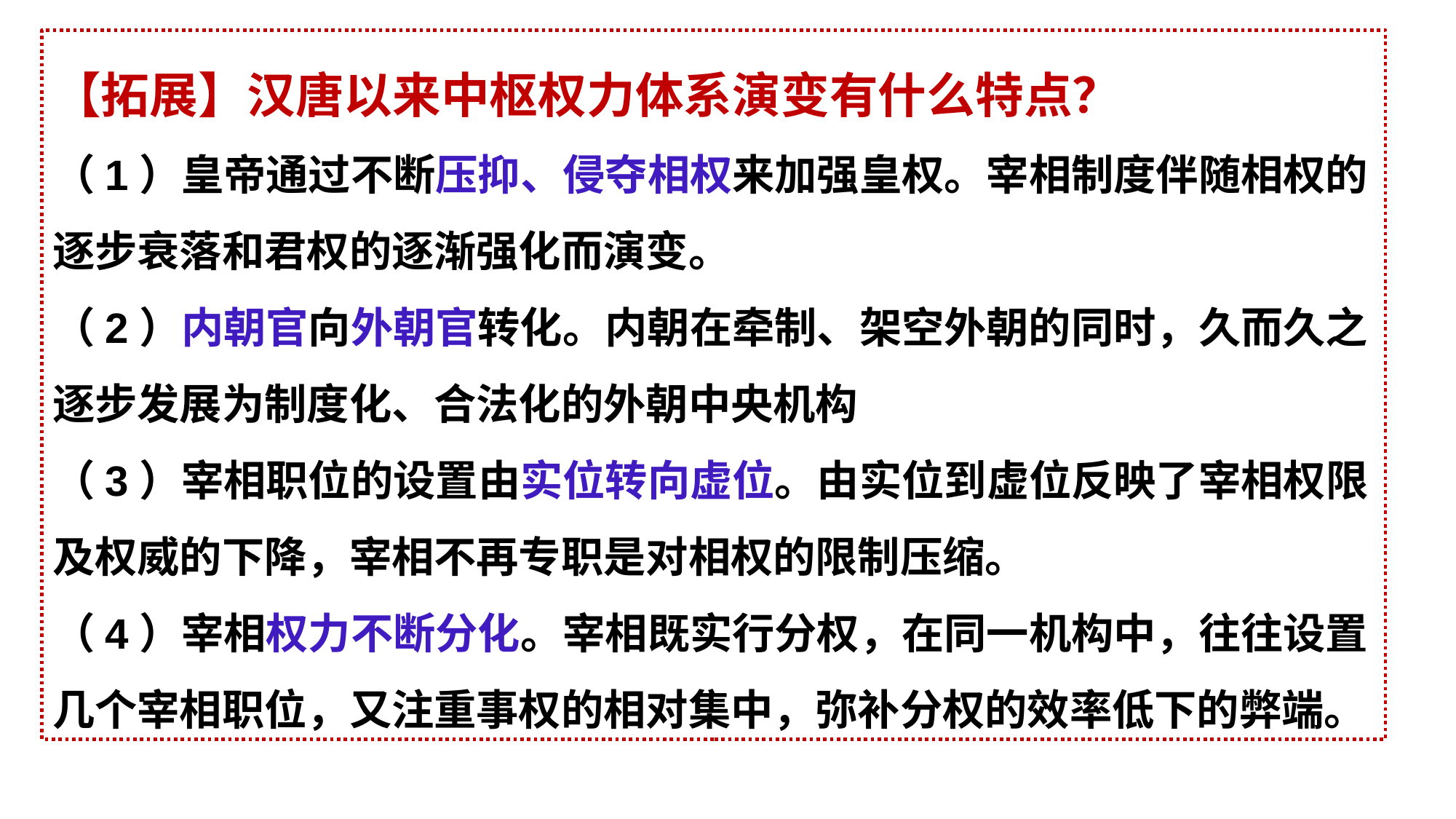

【拓展】汉唐以来中枢权力体系演变有什么特点？
（1）皇帝通过不断压抑、侵夺相权来加强皇权。宰相制度伴随相权的逐步衰落和君权的逐渐强化而演变。（2）内朝官向外朝官转化。内朝在牵制、架空外朝的同时，久而久之逐步发展为制度化、合法化的外朝中央机构（3）宰相职位的设置由实位转向虚位。由实位到虚位反映了宰相权限及权威的下降，宰相不再专职是对相权的限制压缩。（4）宰相权力不断分化。宰相既实行分权，在同一机构中，往往设置几个宰相职位，又注重事权的相对集中，弥补分权的效率低下的弊端。